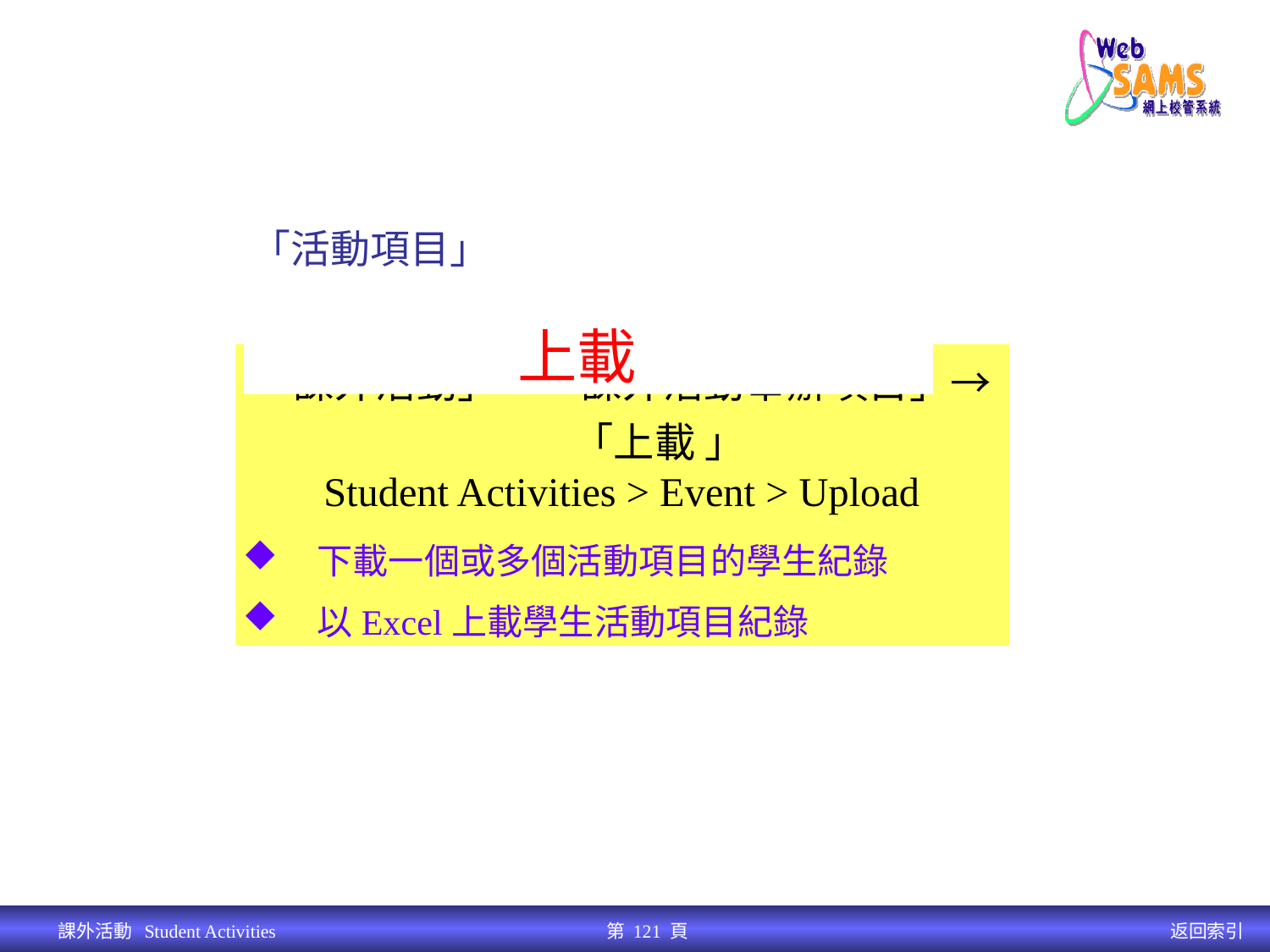

「活動項目」	                              上載
# 「報告」
「課外活動」→「課外活動舉辦項目」→「上載 」
Student Activities > Event > Upload
下載一個或多個活動項目的學生紀錄
以Excel上載學生活動項目紀錄